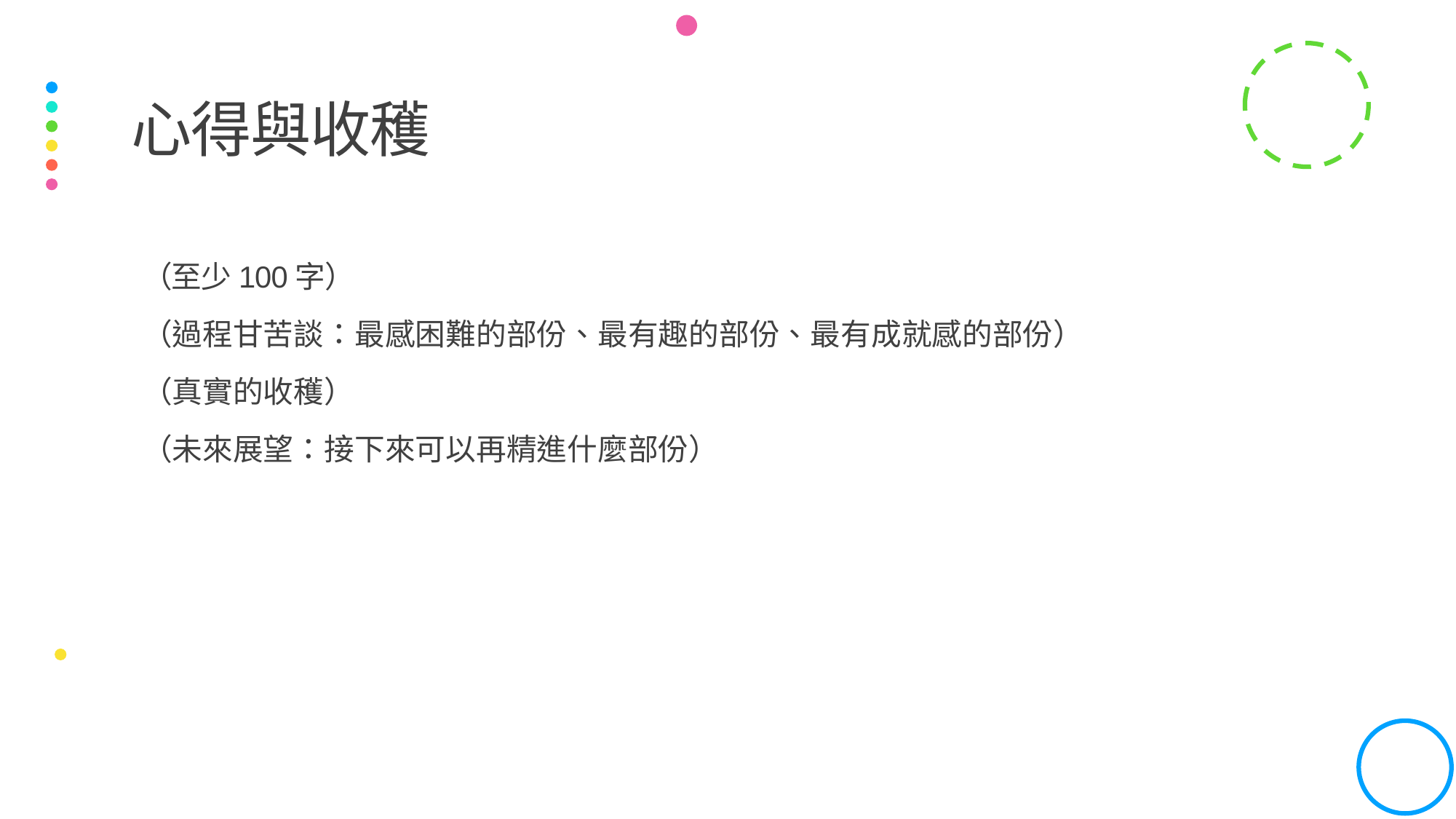

# 心得與收穫
（至少100字）
（過程甘苦談：最感困難的部份、最有趣的部份、最有成就感的部份）
（真實的收穫）
（未來展望：接下來可以再精進什麼部份）